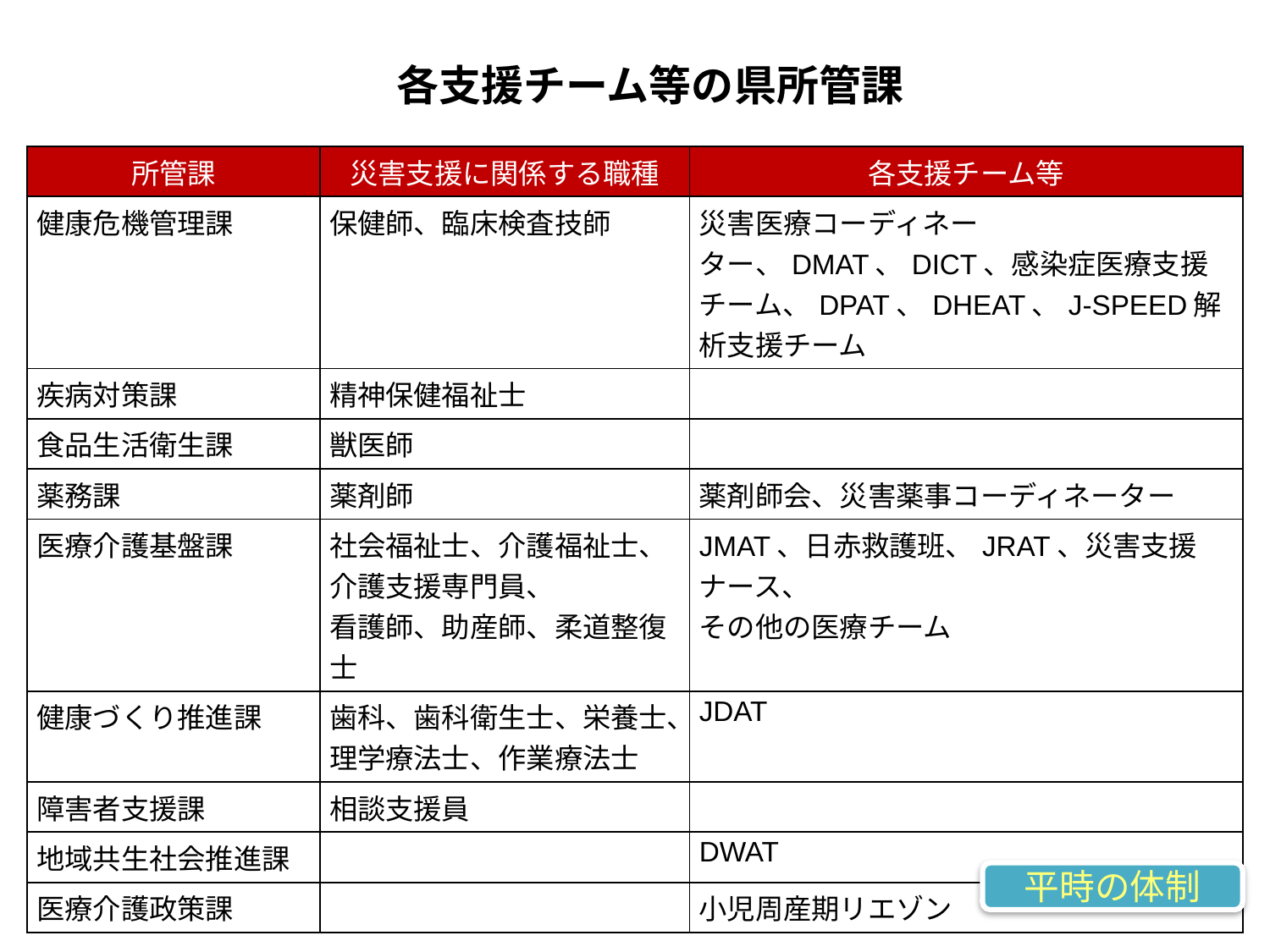

各支援チーム等の県所管課
| 所管課 | 災害支援に関係する職種 | 各支援チーム等 |
| --- | --- | --- |
| 健康危機管理課 | 保健師、臨床検査技師 | 災害医療コーディネーター、DMAT、DICT、感染症医療支援チーム、DPAT、DHEAT、J-SPEED解析支援チーム |
| 疾病対策課 | 精神保健福祉士 |  |
| 食品生活衛生課 | 獣医師 |  |
| 薬務課 | 薬剤師 | 薬剤師会、災害薬事コーディネーター |
| 医療介護基盤課 | 社会福祉士、介護福祉士、介護支援専門員、 看護師、助産師、柔道整復士 | JMAT、日赤救護班、JRAT、災害支援ナース、 その他の医療チーム |
| 健康づくり推進課 | 歯科、歯科衛生士、栄養士、理学療法士、作業療法士 | JDAT |
| 障害者支援課 | 相談支援員 |  |
| 地域共生社会推進課 |  | DWAT |
| 医療介護政策課 |  | 小児周産期リエゾン |
平時の体制